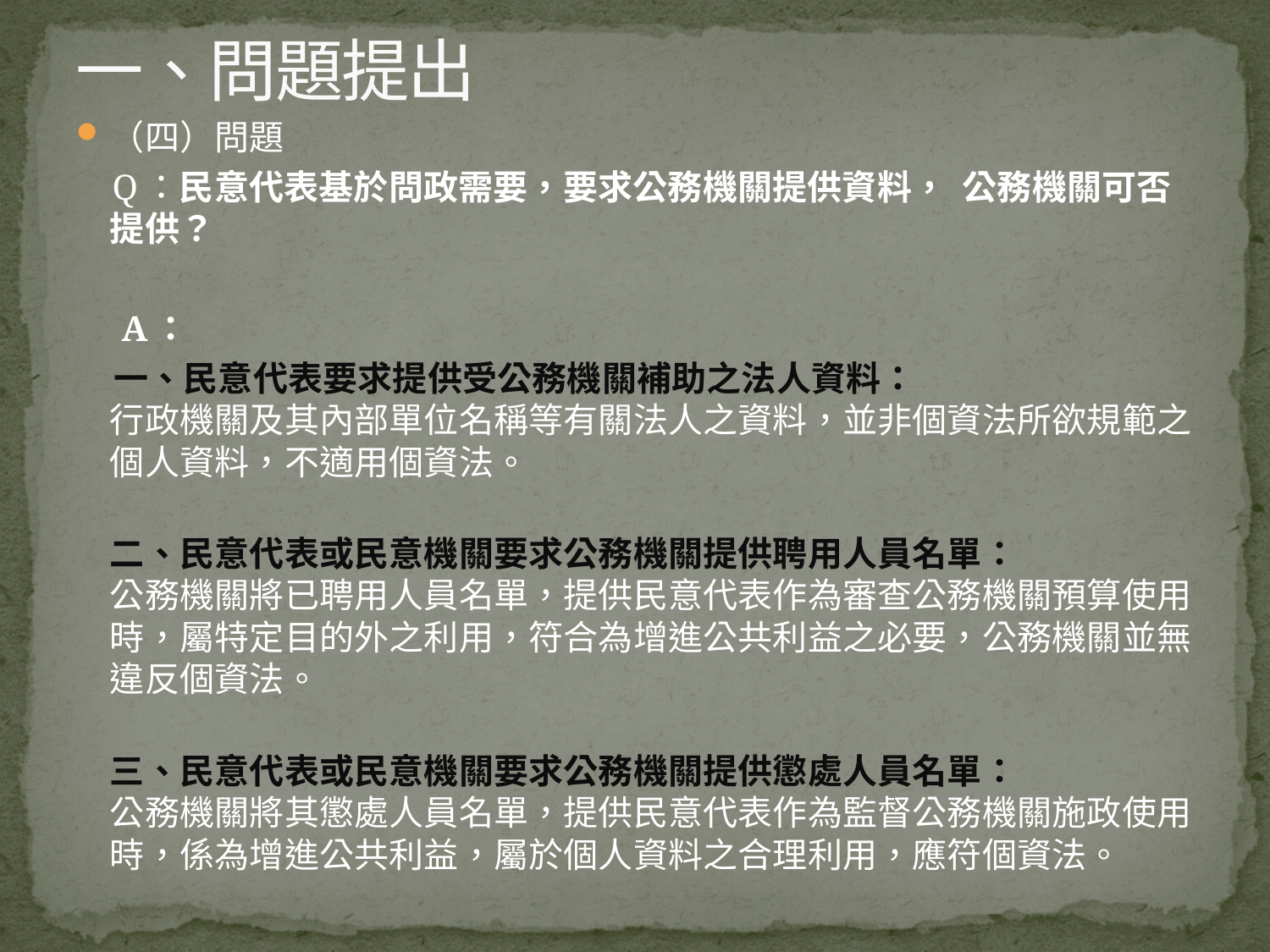

# 一、問題提出
（四）問題
    Q：民意代表基於問政需要，要求公務機關提供資料，  公務機關可否提供？

     A：
    一、民意代表要求提供受公務機關補助之法人資料：
行政機關及其內部單位名稱等有關法人之資料，並非個資法所欲規範之個人資料，不適用個資法。
二、民意代表或民意機關要求公務機關提供聘用人員名單：
公務機關將已聘用人員名單，提供民意代表作為審查公務機關預算使用時，屬特定目的外之利用，符合為增進公共利益之必要，公務機關並無違反個資法。
三、民意代表或民意機關要求公務機關提供懲處人員名單：
公務機關將其懲處人員名單，提供民意代表作為監督公務機關施政使用時，係為增進公共利益，屬於個人資料之合理利用，應符個資法。